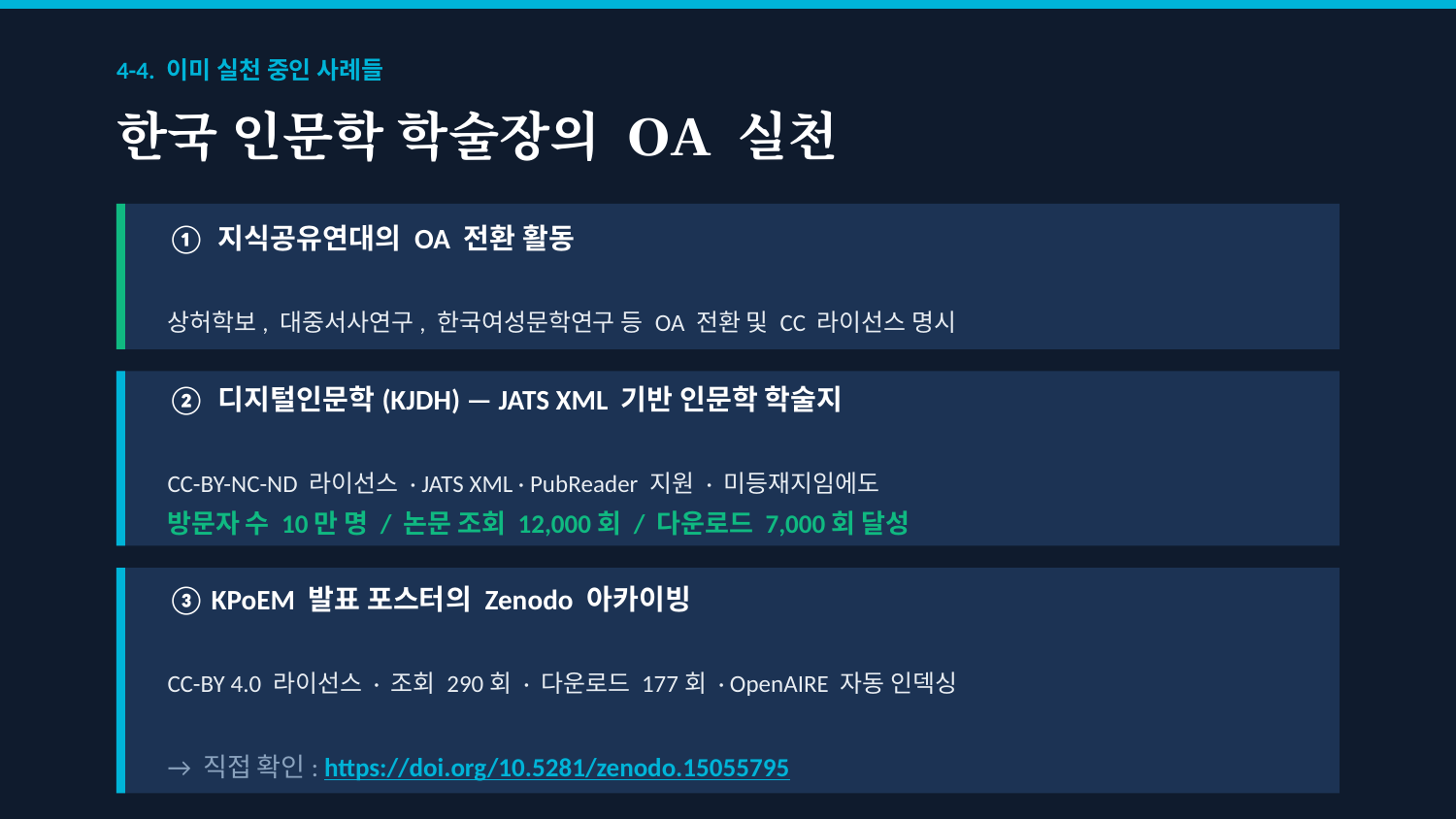

4-4. 이미 실천 중인 사례들
한국 인문학 학술장의 OA 실천

① 지식공유연대의 OA 전환 활동

상허학보, 대중서사연구, 한국여성문학연구 등 OA 전환 및 CC 라이선스 명시

② 디지털인문학(KJDH) — JATS XML 기반 인문학 학술지

CC-BY-NC-ND 라이선스 · JATS XML · PubReader 지원 · 미등재지임에도
방문자 수 10만 명 / 논문 조회 12,000회 / 다운로드 7,000회 달성

③ KPoEM 발표 포스터의 Zenodo 아카이빙

CC-BY 4.0 라이선스 · 조회 290회 · 다운로드 177회 · OpenAIRE 자동 인덱싱

→ 직접 확인: https://doi.org/10.5281/zenodo.15055795